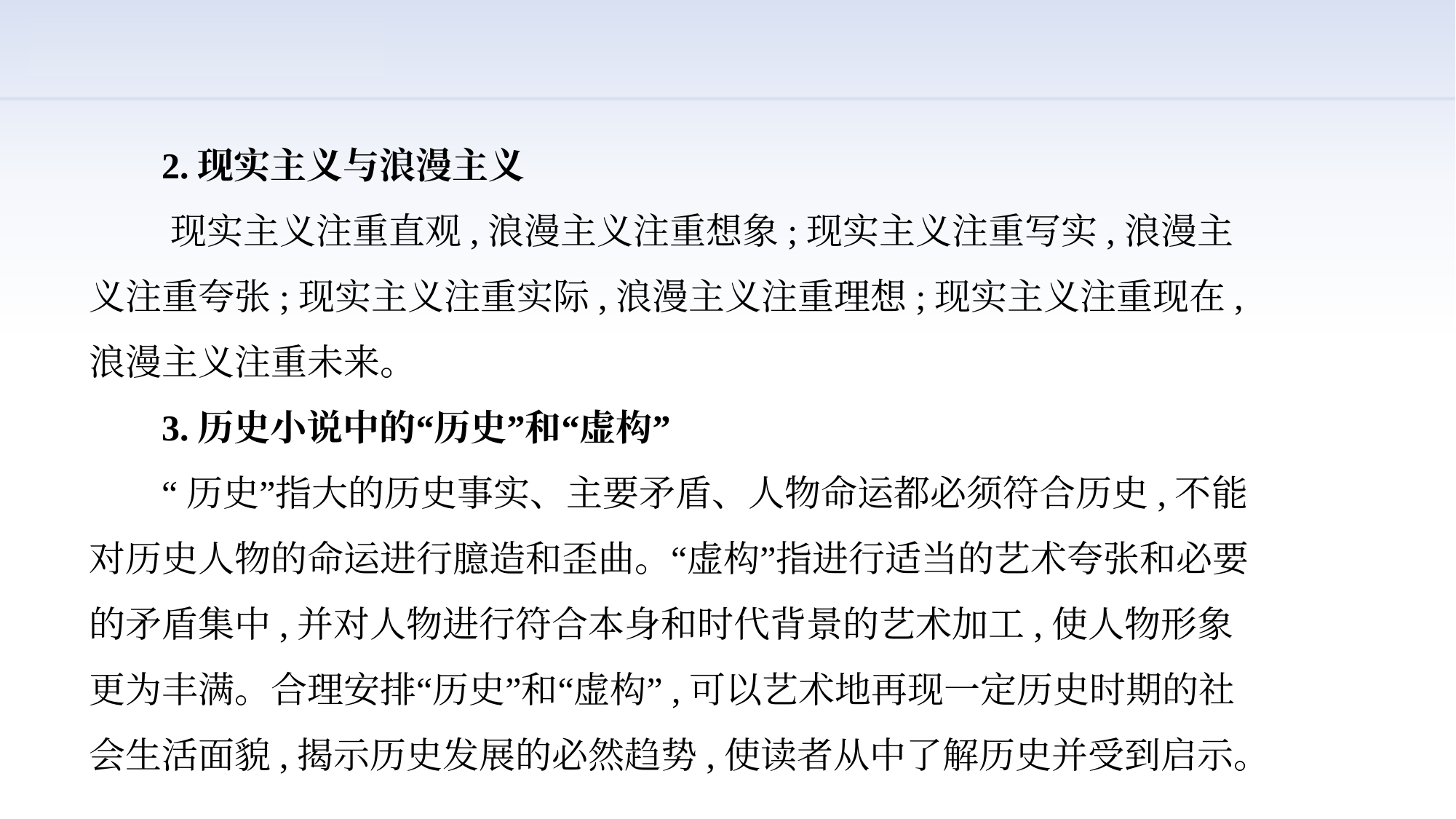

2.现实主义与浪漫主义
        现实主义注重直观,浪漫主义注重想象;现实主义注重写实,浪漫主义注重夸张;现实主义注重实际,浪漫主义注重理想;现实主义注重现在,浪漫主义注重未来。
        3.历史小说中的“历史”和“虚构”
        “历史”指大的历史事实、主要矛盾、人物命运都必须符合历史,不能对历史人物的命运进行臆造和歪曲。“虚构”指进行适当的艺术夸张和必要的矛盾集中,并对人物进行符合本身和时代背景的艺术加工,使人物形象更为丰满。合理安排“历史”和“虚构”,可以艺术地再现一定历史时期的社会生活面貌,揭示历史发展的必然趋势,使读者从中了解历史并受到启示。